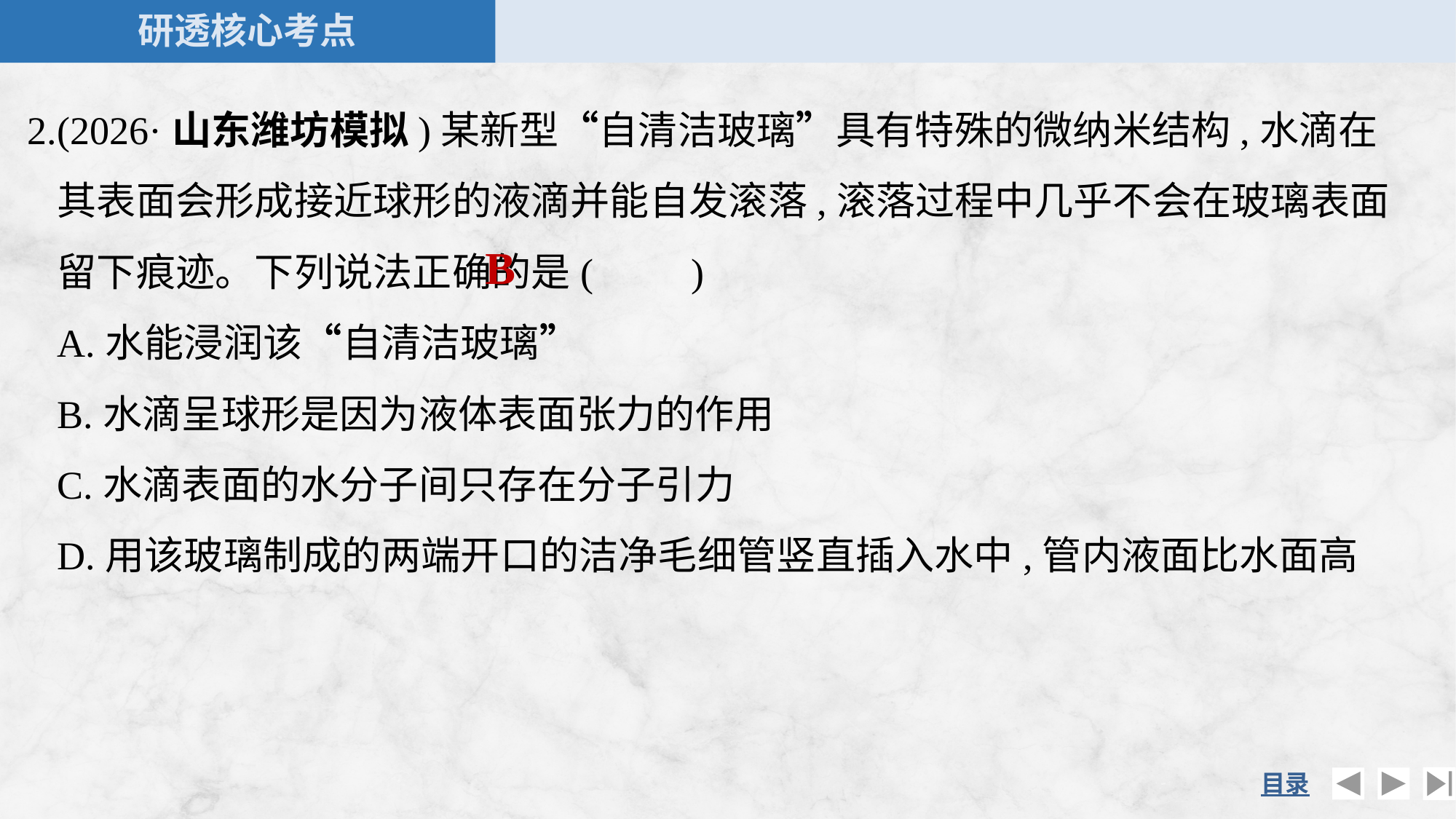

2.(2026·山东潍坊模拟)某新型“自清洁玻璃”具有特殊的微纳米结构,水滴在其表面会形成接近球形的液滴并能自发滚落,滚落过程中几乎不会在玻璃表面留下痕迹。下列说法正确的是(　　)
A.水能浸润该“自清洁玻璃”
B.水滴呈球形是因为液体表面张力的作用
C.水滴表面的水分子间只存在分子引力
D.用该玻璃制成的两端开口的洁净毛细管竖直插入水中,管内液面比水面高
B